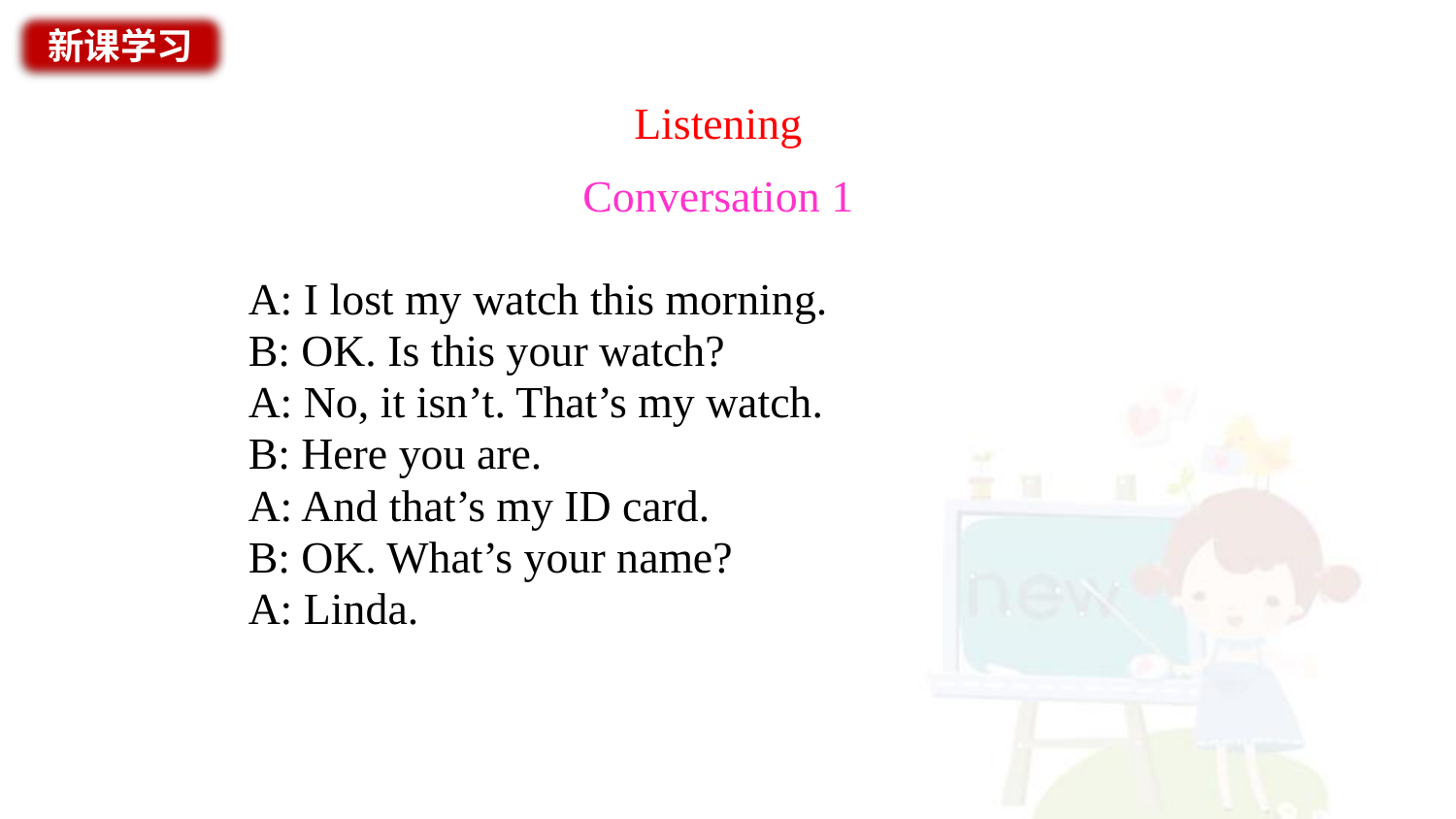

新课学习
# Listening
Conversation 1

A: I lost my watch this morning.
B: OK. Is this your watch?
A: No, it isn’t. That’s my watch.
B: Here you are.
A: And that’s my ID card.
B: OK. What’s your name?
A: Linda.